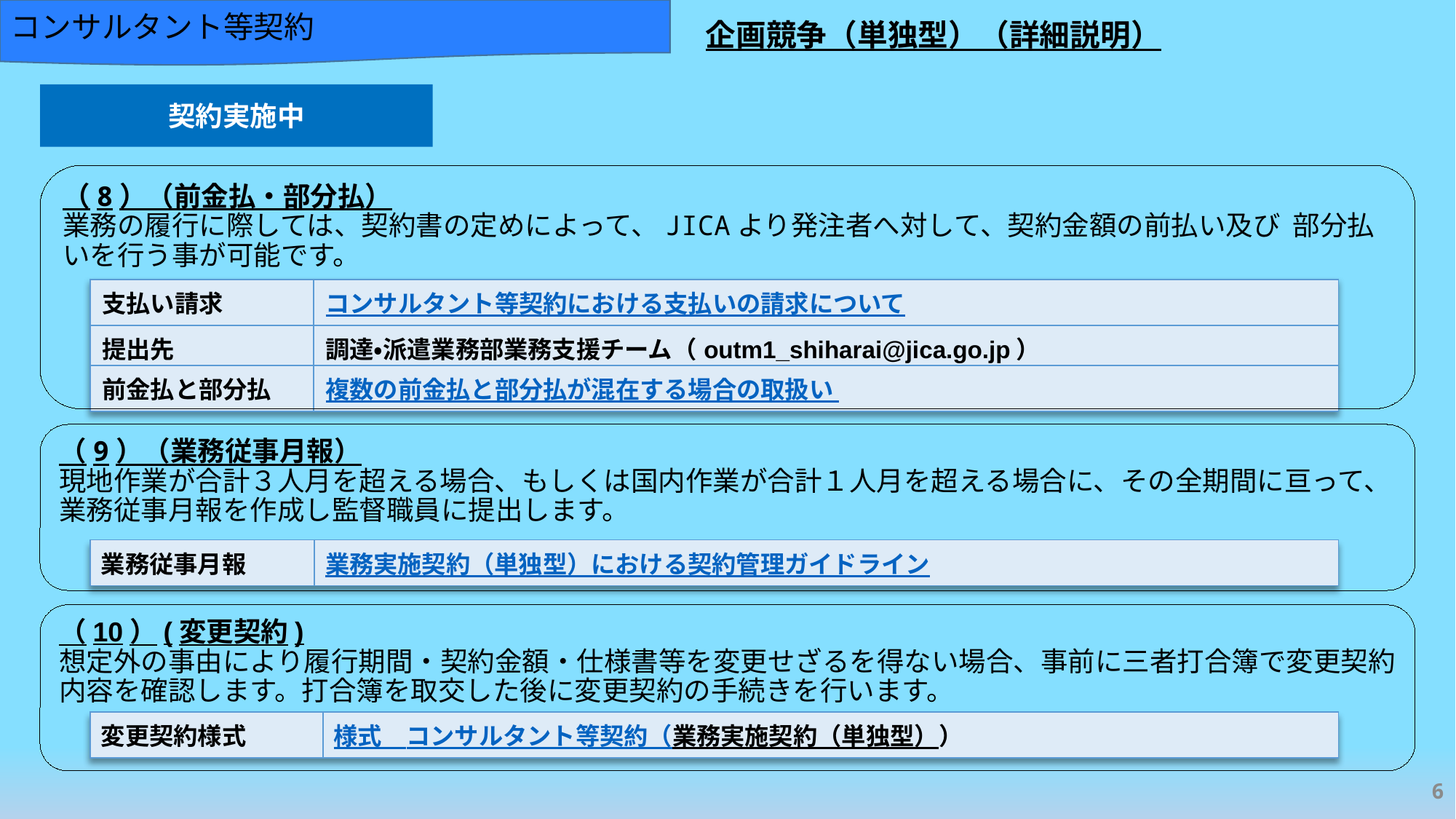

コンサルタント等契約
企画競争（単独型）（詳細説明）
契約実施中
（8）（前金払・部分払）
業務の履行に際しては、契約書の定めによって、JICAより発注者へ対して、契約金額の前払い及び  部分払いを行う事が可能です。
| 支払い請求 | コンサルタント等契約における支払いの請求について |
| --- | --- |
| 提出先 | 調達・派遣業務部業務支援チーム（outm1\_shiharai@jica.go.jp） |
| 前金払と部分払 | 複数の前金払と部分払が混在する場合の取扱い |
（9）（業務従事月報）
現地作業が合計３人月を超える場合、もしくは国内作業が合計１人月を超える場合に、その全期間に亘って、業務従事月報を作成し監督職員に提出します。
| 業務従事月報 | 業務実施契約（単独型）における契約管理ガイドライン |
| --- | --- |
（10）(変更契約)
想定外の事由により履行期間・契約金額・仕様書等を変更せざるを得ない場合、事前に三者打合簿で変更契約内容を確認します。打合簿を取交した後に変更契約の手続きを行います。
| 変更契約様式 | 様式　コンサルタント等契約（業務実施契約（単独型）） |
| --- | --- |
6